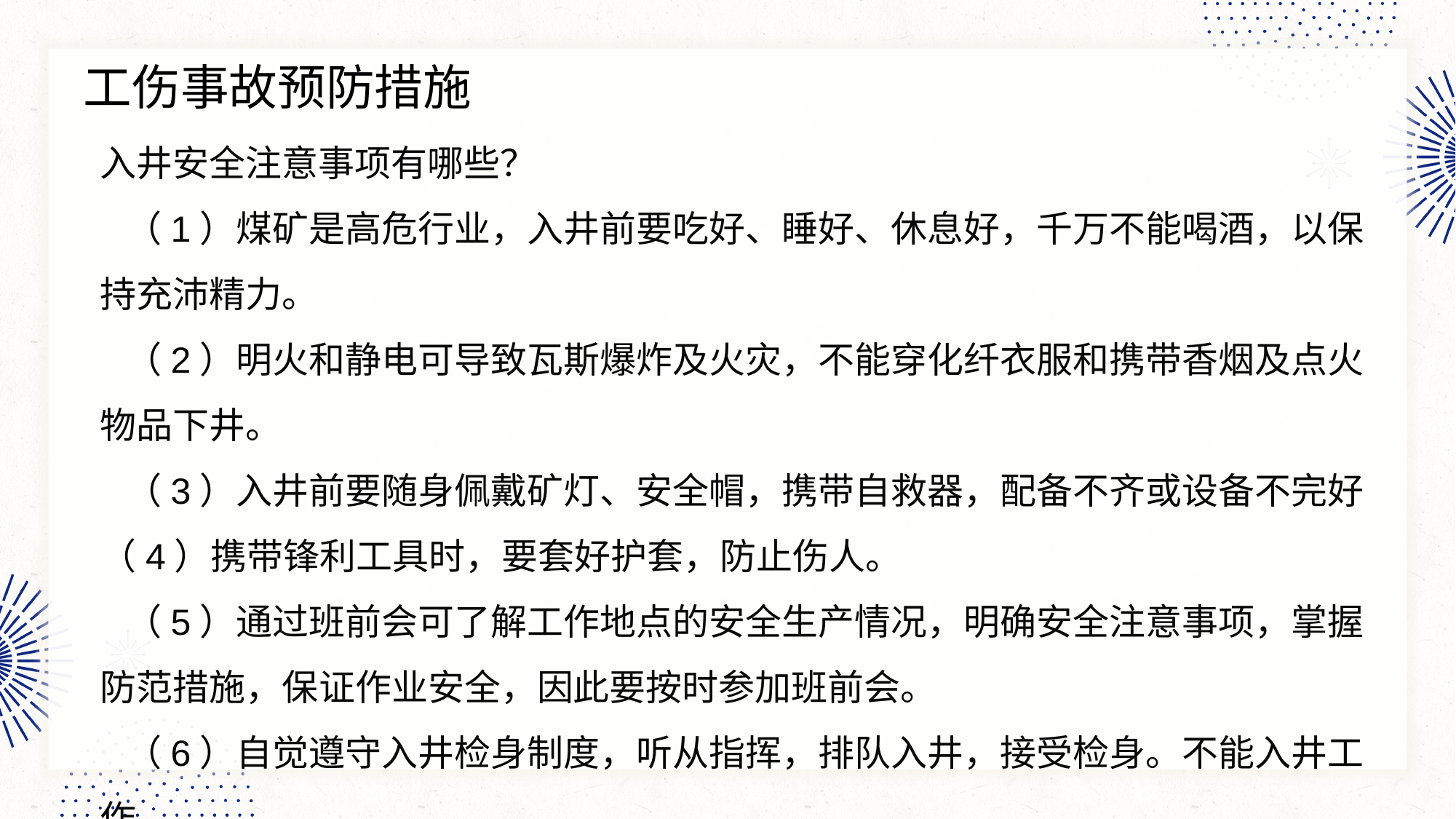

工伤事故预防措施
入井安全注意事项有哪些？
  （1）煤矿是高危行业，入井前要吃好、睡好、休息好，千万不能喝酒，以保持充沛精力。
  （2）明火和静电可导致瓦斯爆炸及火灾，不能穿化纤衣服和携带香烟及点火物品下井。
  （3）入井前要随身佩戴矿灯、安全帽，携带自救器，配备不齐或设备不完好（4）携带锋利工具时，要套好护套，防止伤人。
  （5）通过班前会可了解工作地点的安全生产情况，明确安全注意事项，掌握防范措施，保证作业安全，因此要按时参加班前会。
  （6）自觉遵守入井检身制度，听从指挥，排队入井，接受检身。不能入井工作。